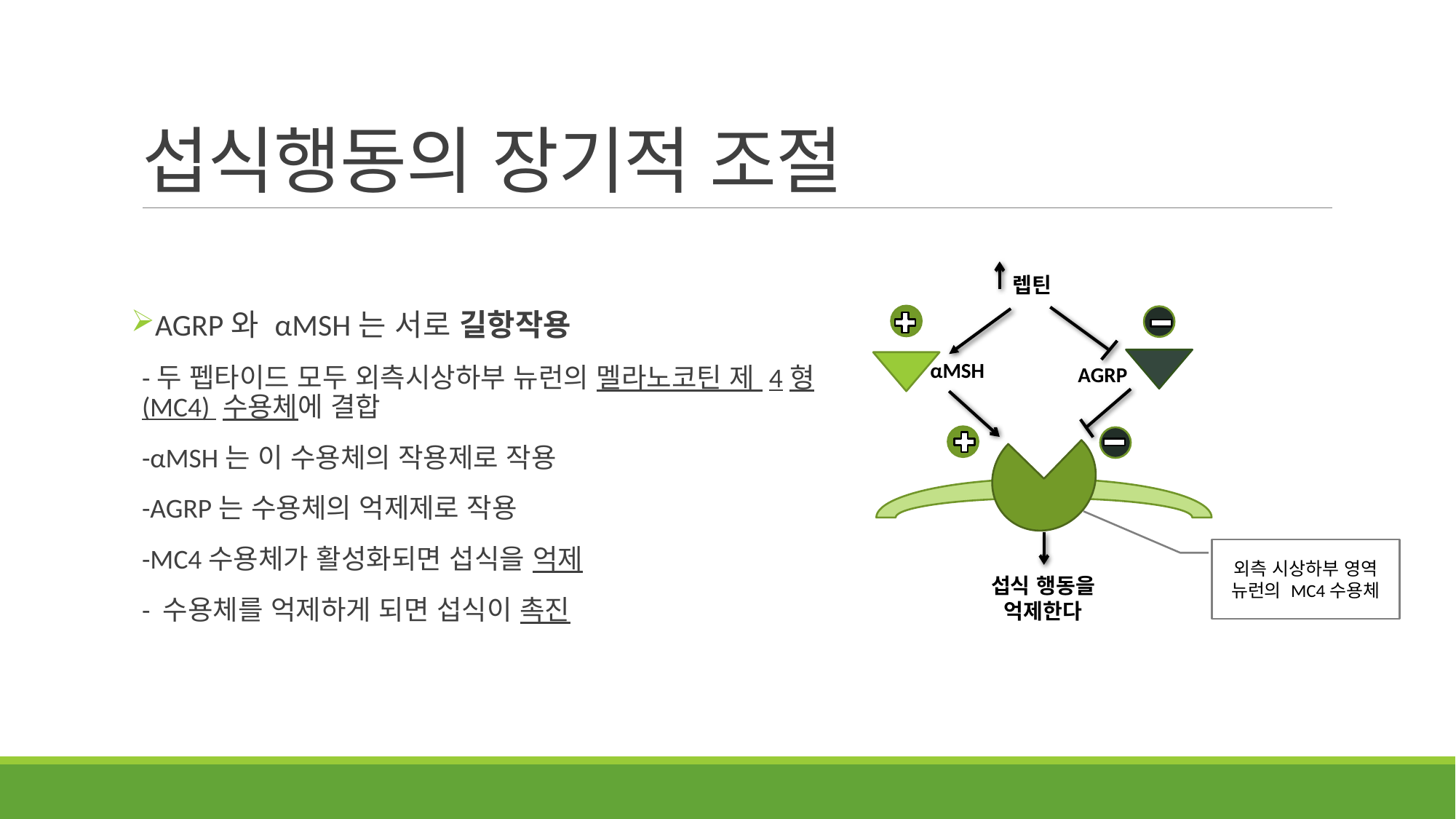

# 섭식행동의 장기적 조절
AGRP와 αMSH는 서로 길항작용
-두 펩타이드 모두 외측시상하부 뉴런의 멜라노코틴 제 4형(MC4) 수용체에 결합
-αMSH는 이 수용체의 작용제로 작용
-AGRP는 수용체의 억제제로 작용
-MC4수용체가 활성화되면 섭식을 억제
- 수용체를 억제하게 되면 섭식이 촉진
렙틴

αMSH

AGRP

외측 시상하부 영역
뉴런의 MC4수용체
섭식 행동을
억제한다